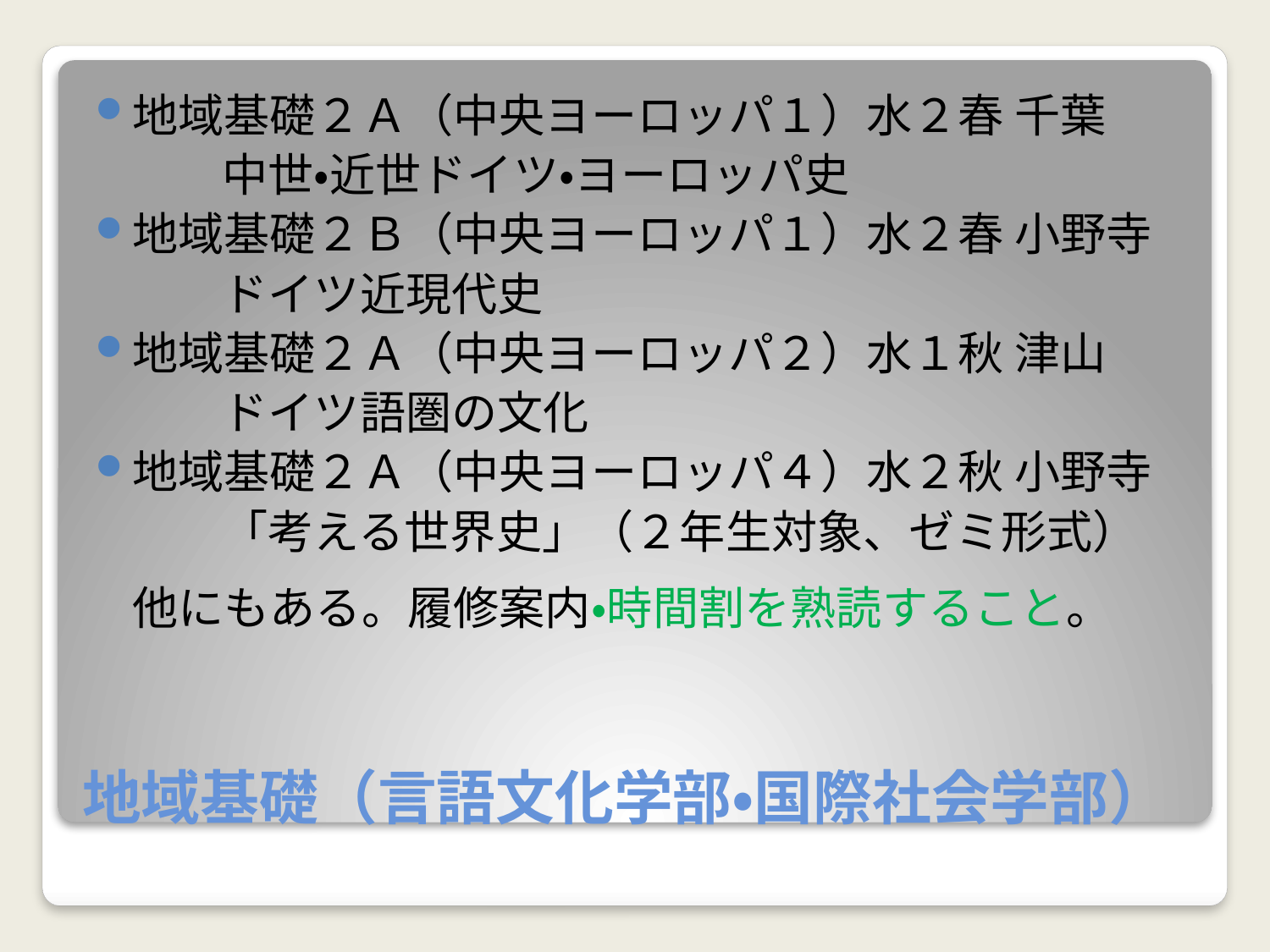

地域基礎２Ａ（中央ヨーロッパ１）水２春 千葉
	中世・近世ドイツ・ヨーロッパ史
地域基礎２Ｂ（中央ヨーロッパ１）水２春 小野寺
	ドイツ近現代史
地域基礎２Ａ（中央ヨーロッパ２）水１秋 津山
	ドイツ語圏の文化
地域基礎２Ａ（中央ヨーロッパ４）水２秋 小野寺
	「考える世界史」（２年生対象、ゼミ形式）
他にもある。履修案内・時間割を熟読すること。

# 地域基礎（言語文化学部・国際社会学部）